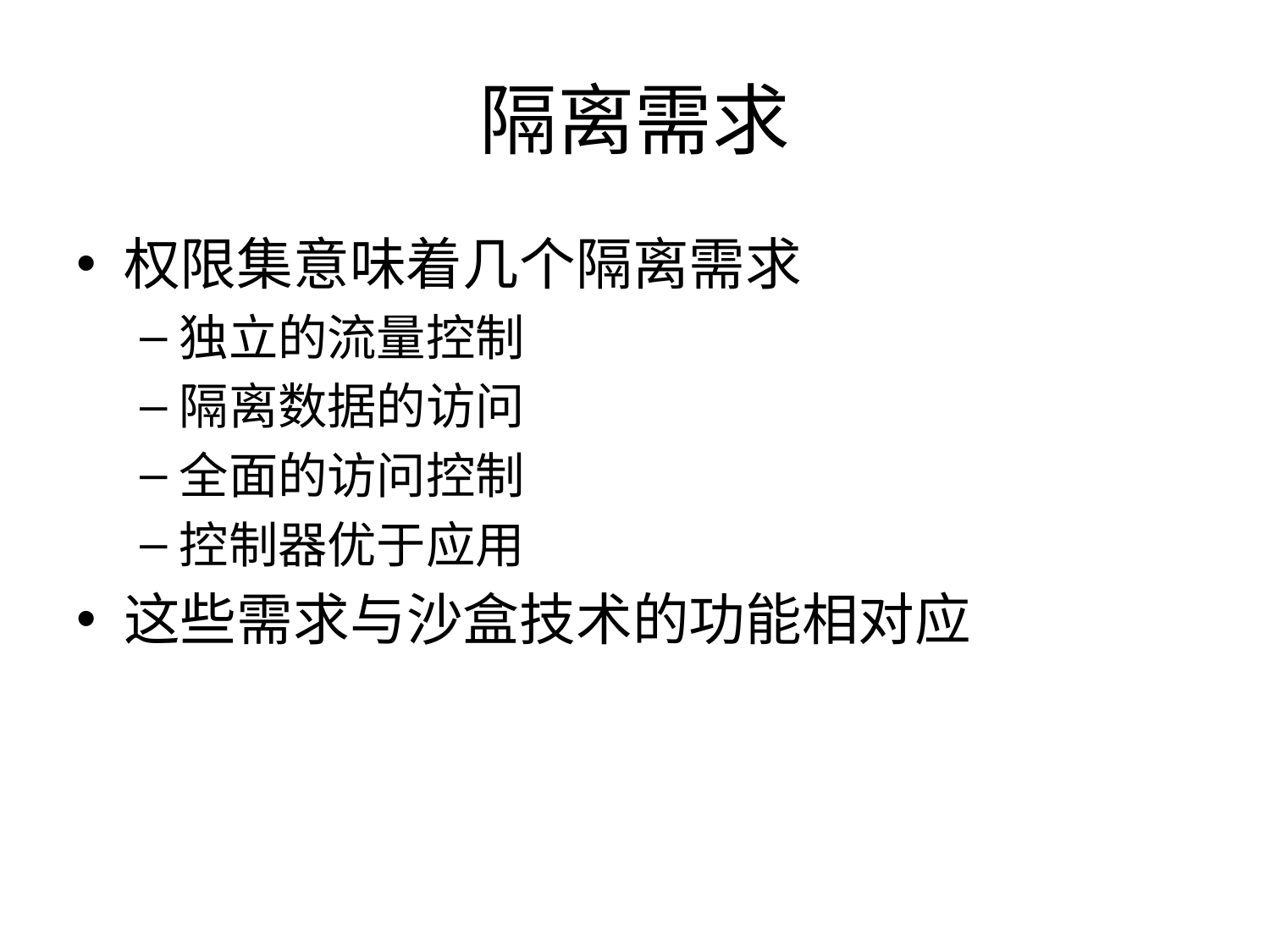

# 隔离需求
权限集意味着几个隔离需求
独立的流量控制
隔离数据的访问
全面的访问控制
控制器优于应用
这些需求与沙盒技术的功能相对应